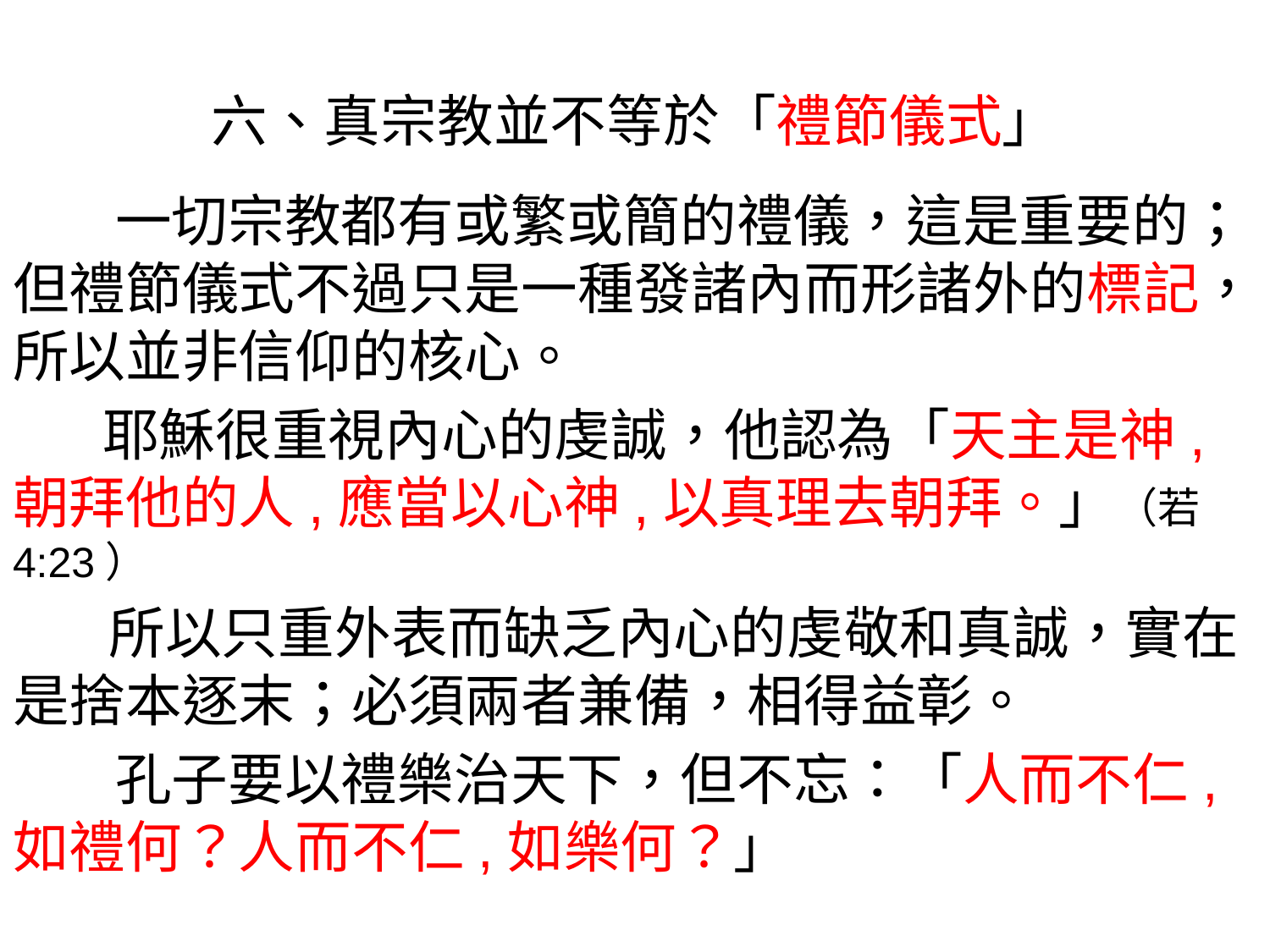

六、真宗教並不等於「禮節儀式」
       一切宗教都有或繁或簡的禮儀，這是重要的；但禮節儀式不過只是一種發諸內而形諸外的標記，所以並非信仰的核心。
      耶穌很重視內心的虔誠，他認為「天主是神,朝拜他的人,應當以心神,以真理去朝拜。」（若4:23）
         所以只重外表而缺乏內心的虔敬和真誠，實在是捨本逐末；必須兩者兼備，相得益彰。
       孔子要以禮樂治天下，但不忘：「人而不仁,如禮何？人而不仁,如樂何？」